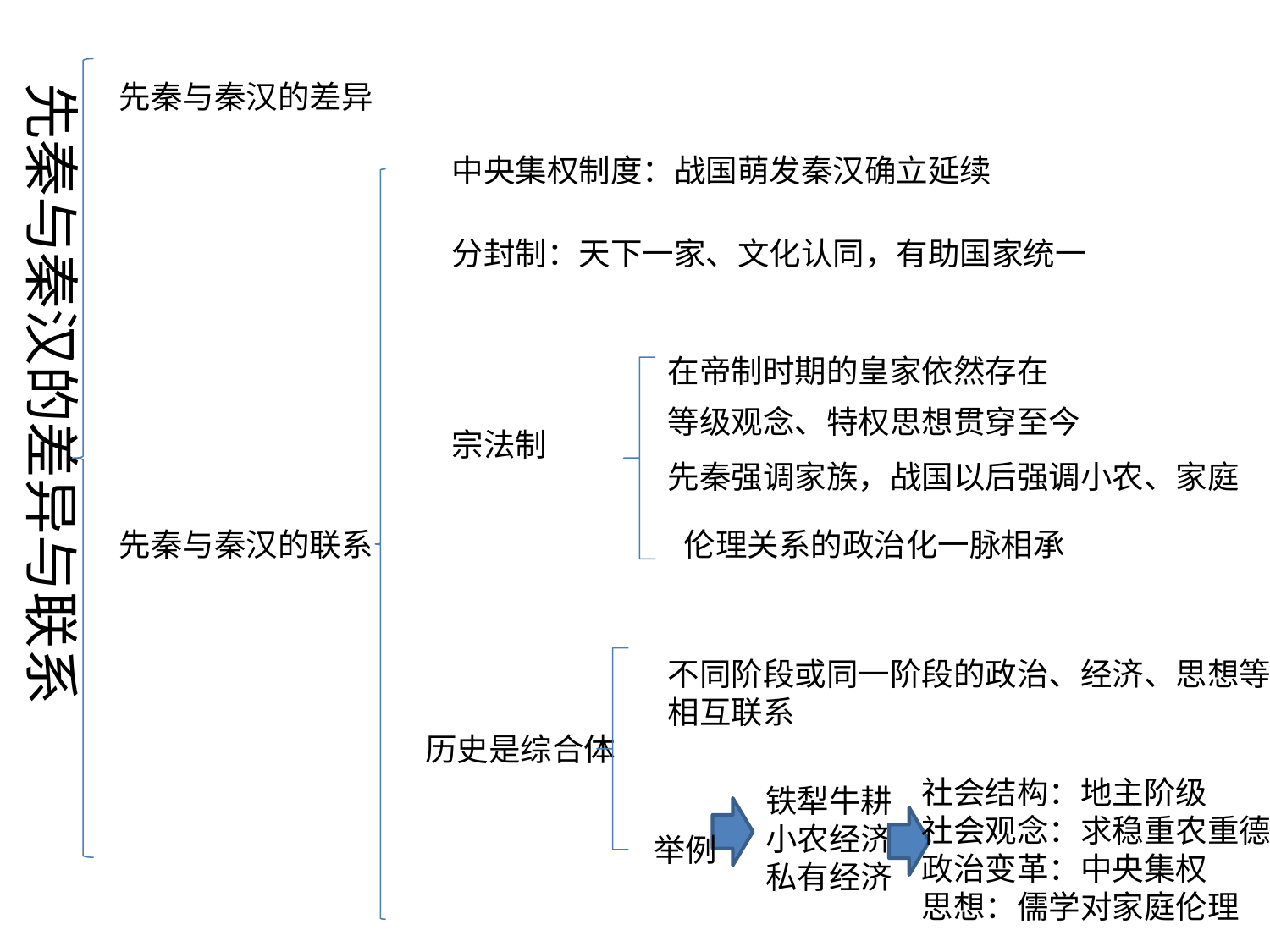

先秦与秦汉的差异与联系
先秦与秦汉的差异
中央集权制度：战国萌发秦汉确立延续

分封制：天下一家、文化认同，有助国家统一
在帝制时期的皇家依然存在

等级观念、特权思想贯穿至今
宗法制
先秦强调家族，战国以后强调小农、家庭
先秦与秦汉的联系
伦理关系的政治化一脉相承

不同阶段或同一阶段的政治、经济、思想等
相互联系
历史是综合体
社会结构：地主阶级
社会观念：求稳重农重德
政治变革：中央集权
思想：儒学对家庭伦理
铁犁牛耕
小农经济
私有经济

举例